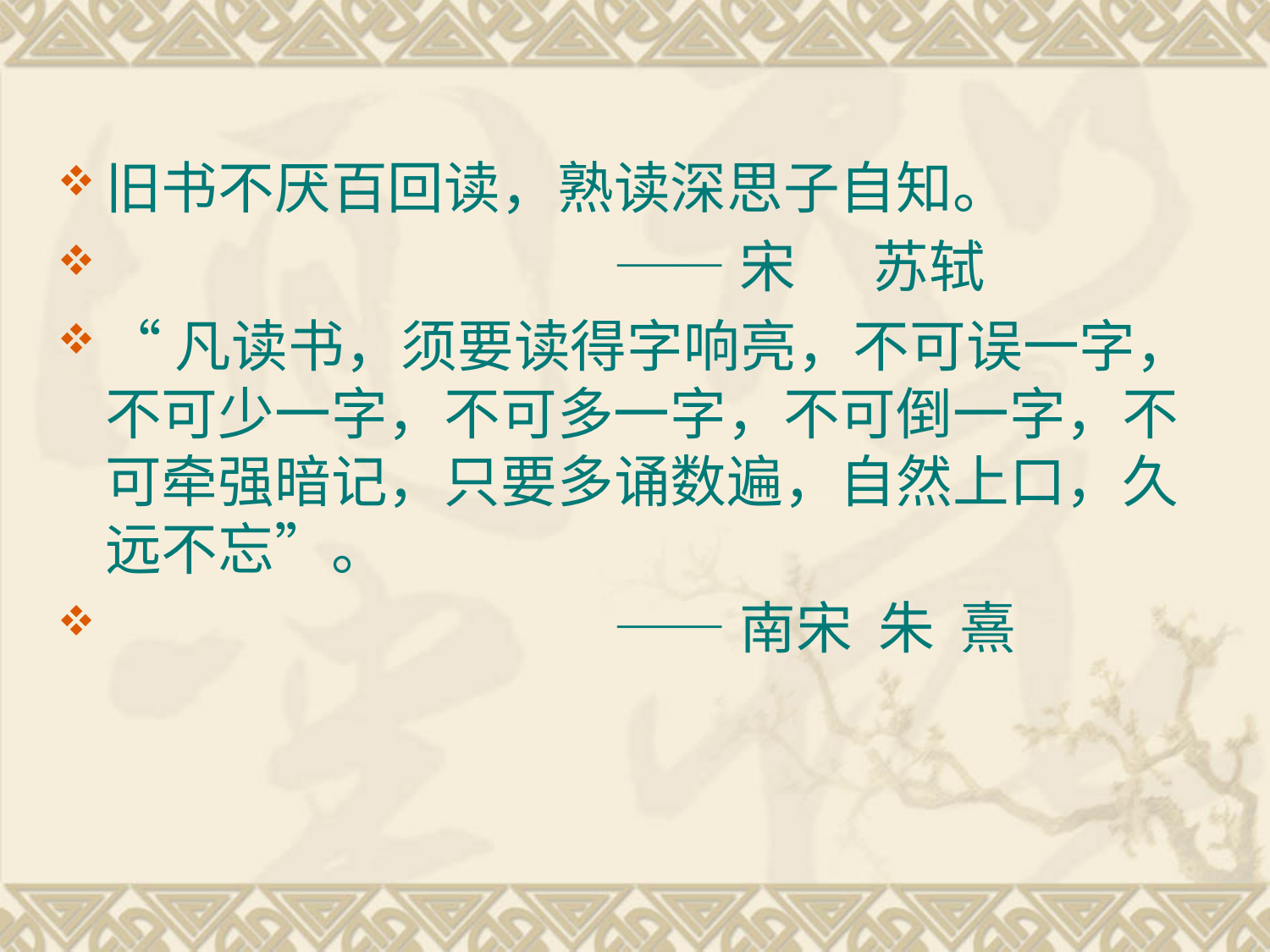

旧书不厌百回读，熟读深思子自知。
                                        ——宋      苏轼
“凡读书，须要读得字响亮，不可误一字，不可少一字，不可多一字，不可倒一字，不可牵强暗记，只要多诵数遍，自然上口，久远不忘”。
                                        ——南宋  朱  熹